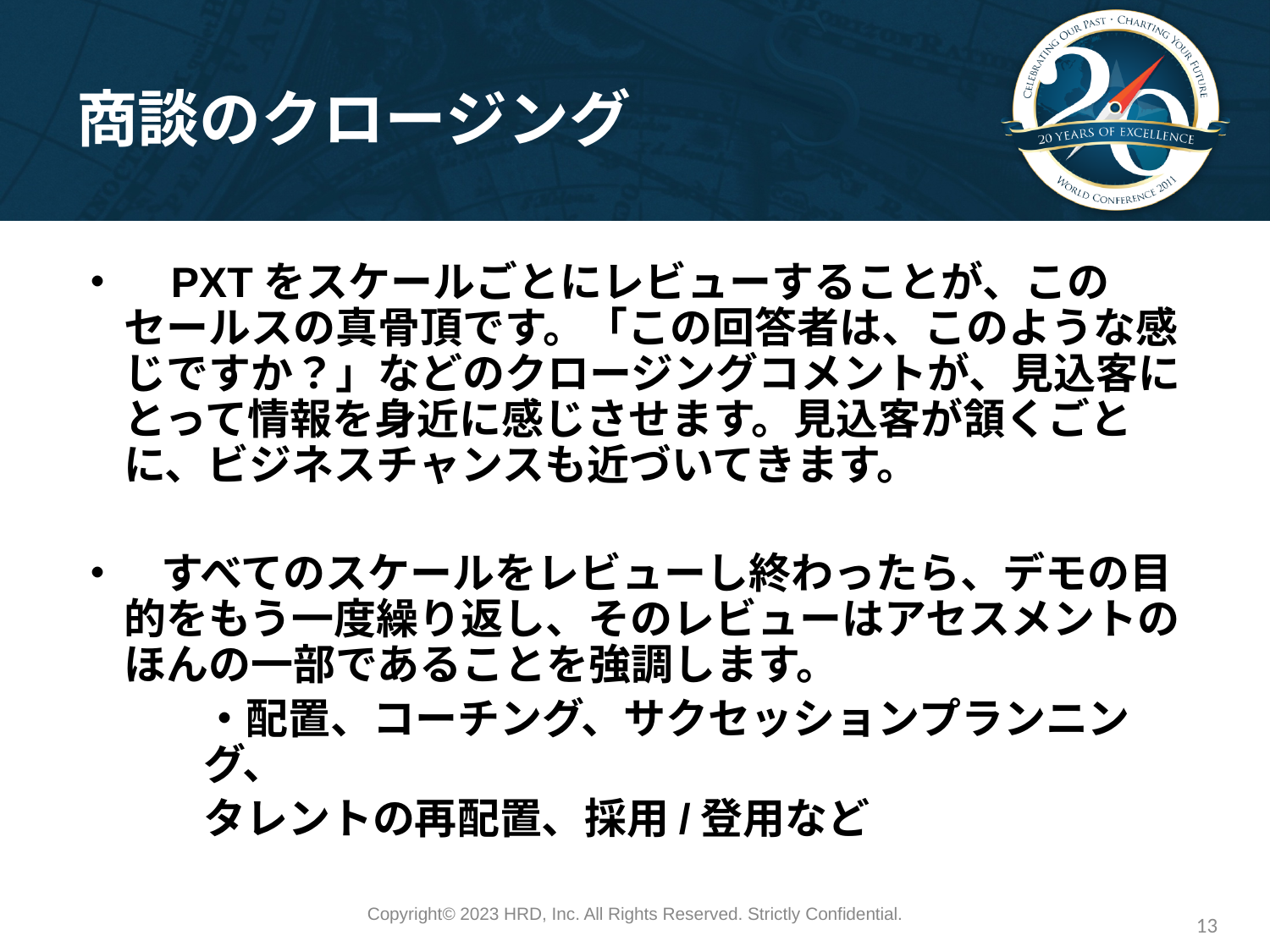

# 商談のクロージング
・　PXTをスケールごとにレビューすることが、このセールスの真骨頂です。「この回答者は、このような感じですか？」などのクロージングコメントが、見込客にとって情報を身近に感じさせます。見込客が頷くごとに、ビジネスチャンスも近づいてきます。

・　すべてのスケールをレビューし終わったら、デモの目的をもう一度繰り返し、そのレビューはアセスメントのほんの一部であることを強調します。
・配置、コーチング、サクセッションプランニング、
タレントの再配置、採用/登用など

Copyright©️ 2023 HRD, Inc. All Rights Reserved. Strictly Confidential.
13